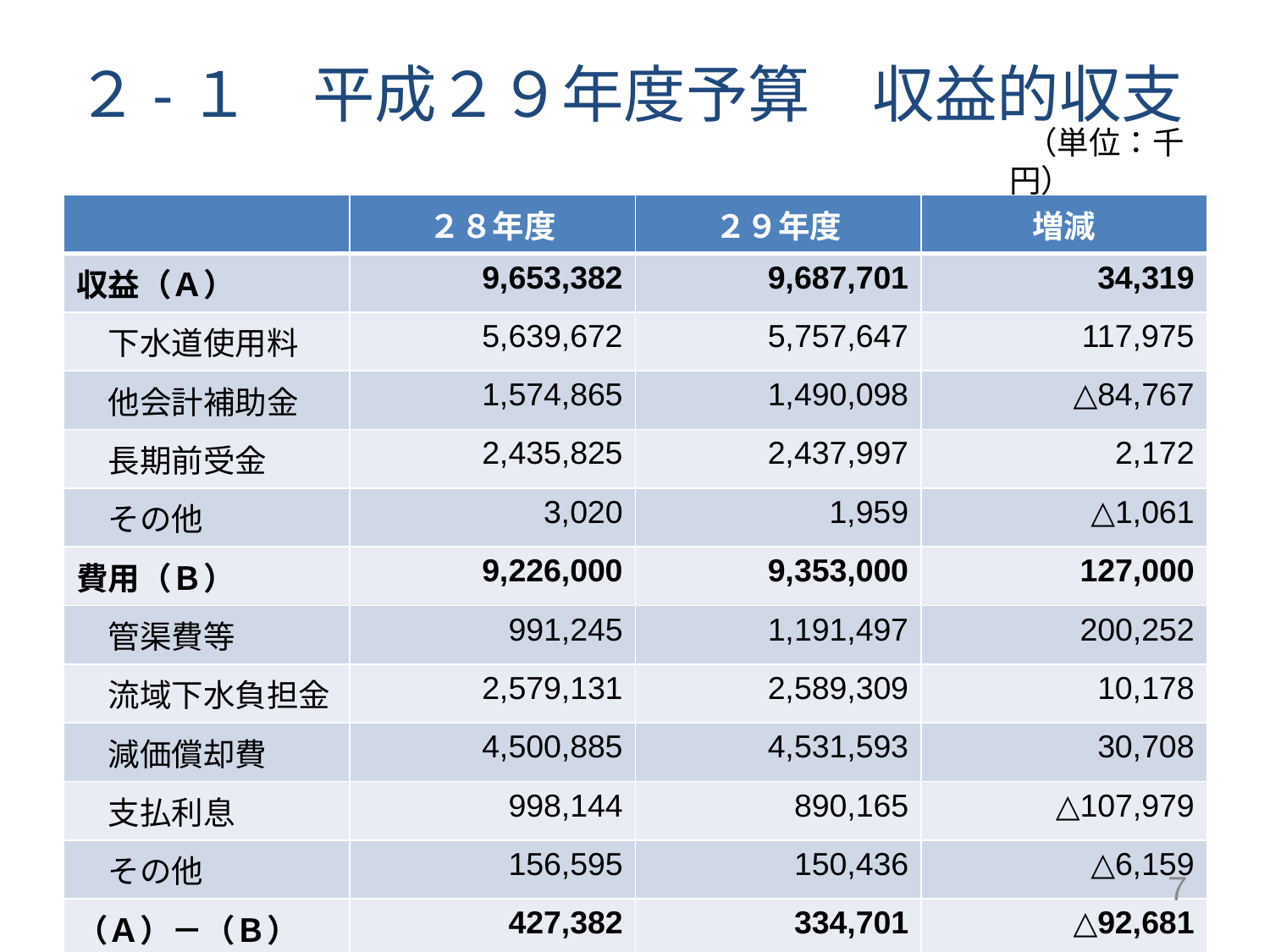

# ２-１　平成２９年度予算　収益的収支
　　　（単位：千円））
|  | ２８年度 | ２９年度 | 増減 |
| --- | --- | --- | --- |
| 収益（Ａ） | 9,653,382 | 9,687,701 | 34,319 |
| 下水道使用料 | 5,639,672 | 5,757,647 | 117,975 |
| 他会計補助金 | 1,574,865 | 1,490,098 | △84,767 |
| 長期前受金 | 2,435,825 | 2,437,997 | 2,172 |
| その他 | 3,020 | 1,959 | △1,061 |
| 費用（Ｂ） | 9,226,000 | 9,353,000 | 127,000 |
| 管渠費等 | 991,245 | 1,191,497 | 200,252 |
| 流域下水負担金 | 2,579,131 | 2,589,309 | 10,178 |
| 減価償却費 | 4,500,885 | 4,531,593 | 30,708 |
| 支払利息 | 998,144 | 890,165 | △107,979 |
| その他 | 156,595 | 150,436 | △6,159 |
| （Ａ）－（Ｂ） | 427,382 | 334,701 | △92,681 |
７
４